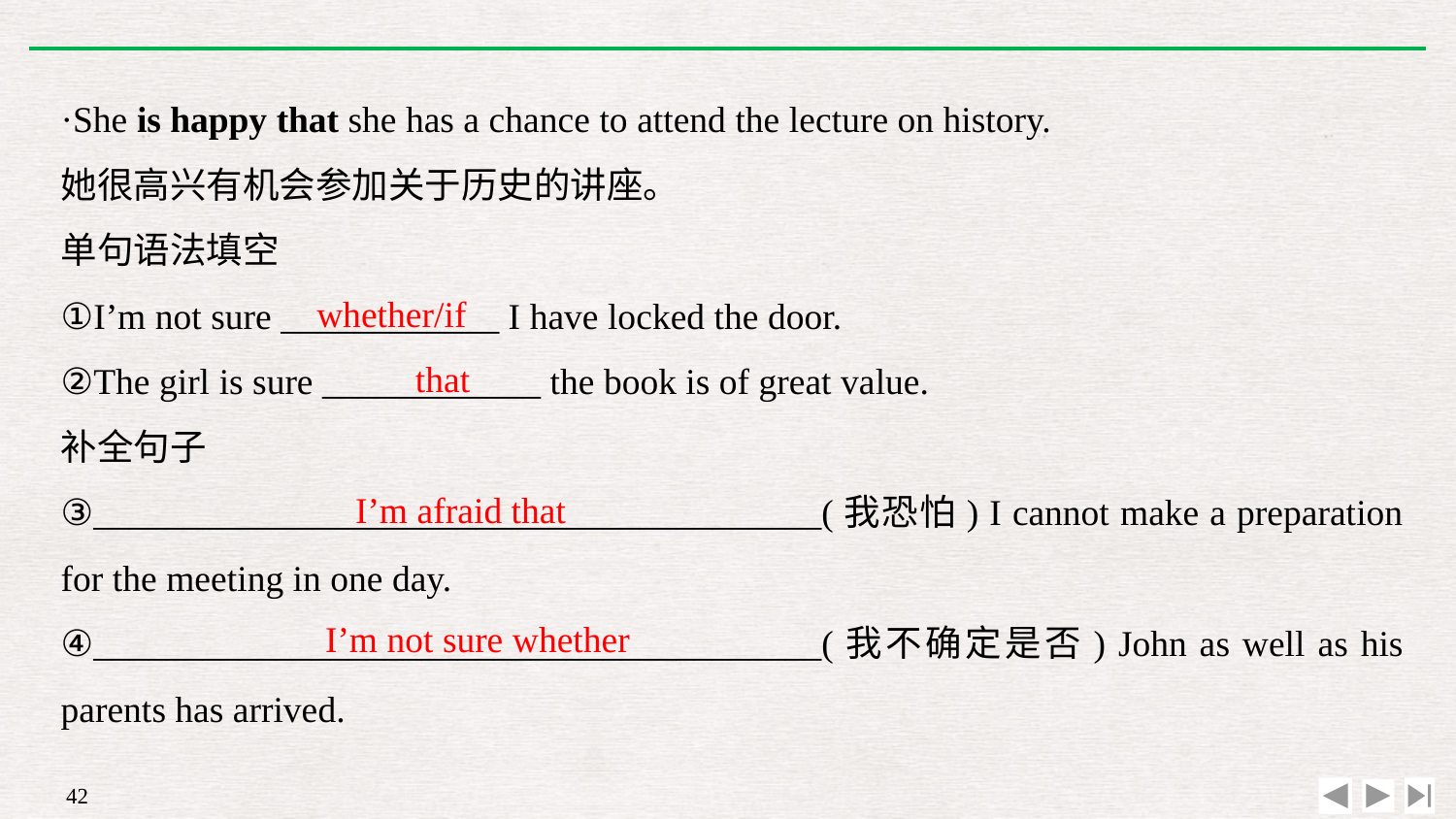

·She is happy that she has a chance to attend the lecture on history.
她很高兴有机会参加关于历史的讲座。
单句语法填空
①I’m not sure ____________ I have locked the door.
②The girl is sure ____________ the book is of great value.
补全句子
③________________________________________(我恐怕) I cannot make a preparation for the meeting in one day.
④________________________________________(我不确定是否) John as well as his parents has arrived.
whether/if
that
I’m afraid that
I’m not sure whether